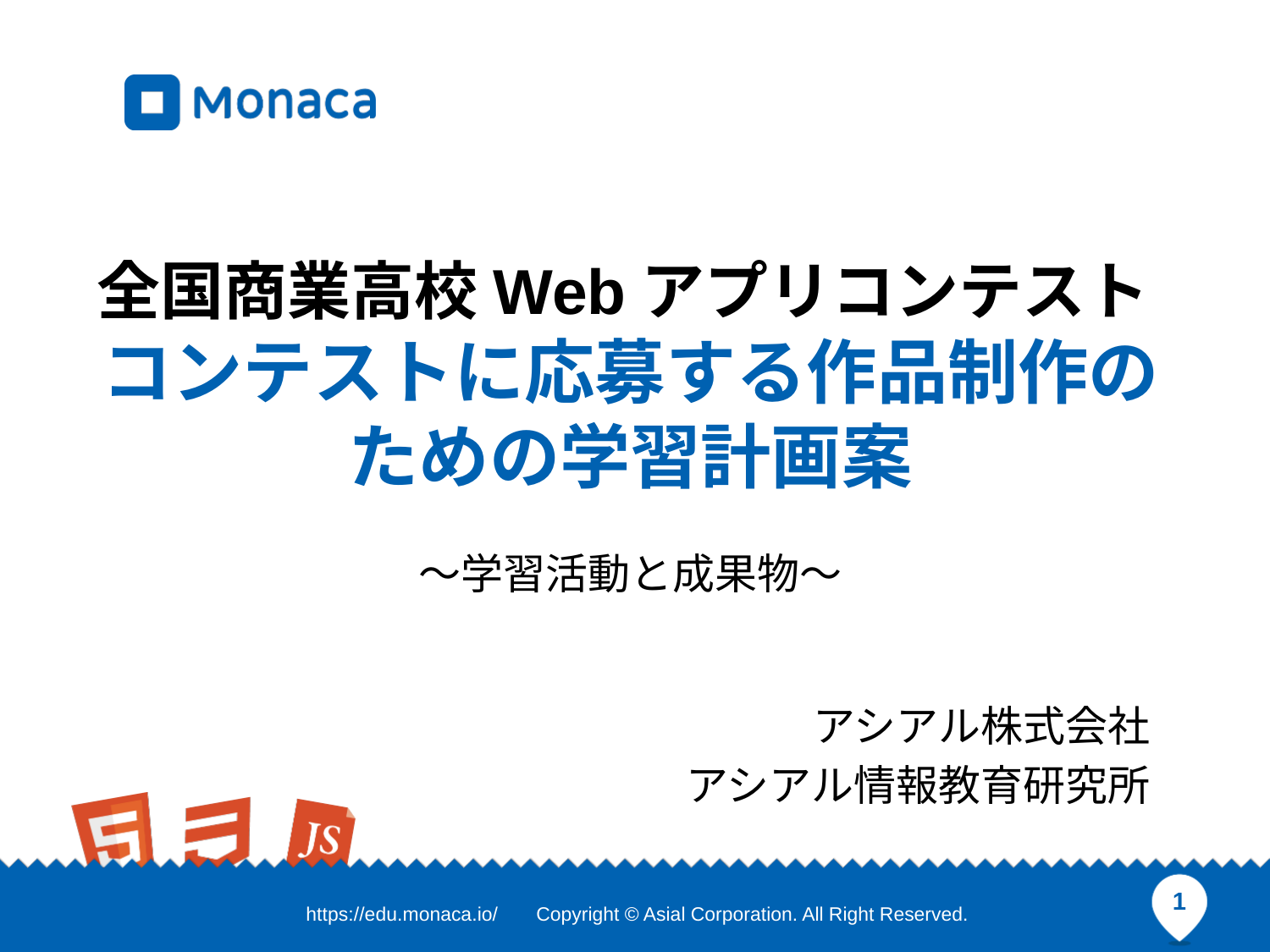

# 全国商業高校Webアプリコンテスト コンテストに応募する作品制作のための学習計画案 　 〜学習活動と成果物〜
アシアル株式会社
アシアル情報教育研究所